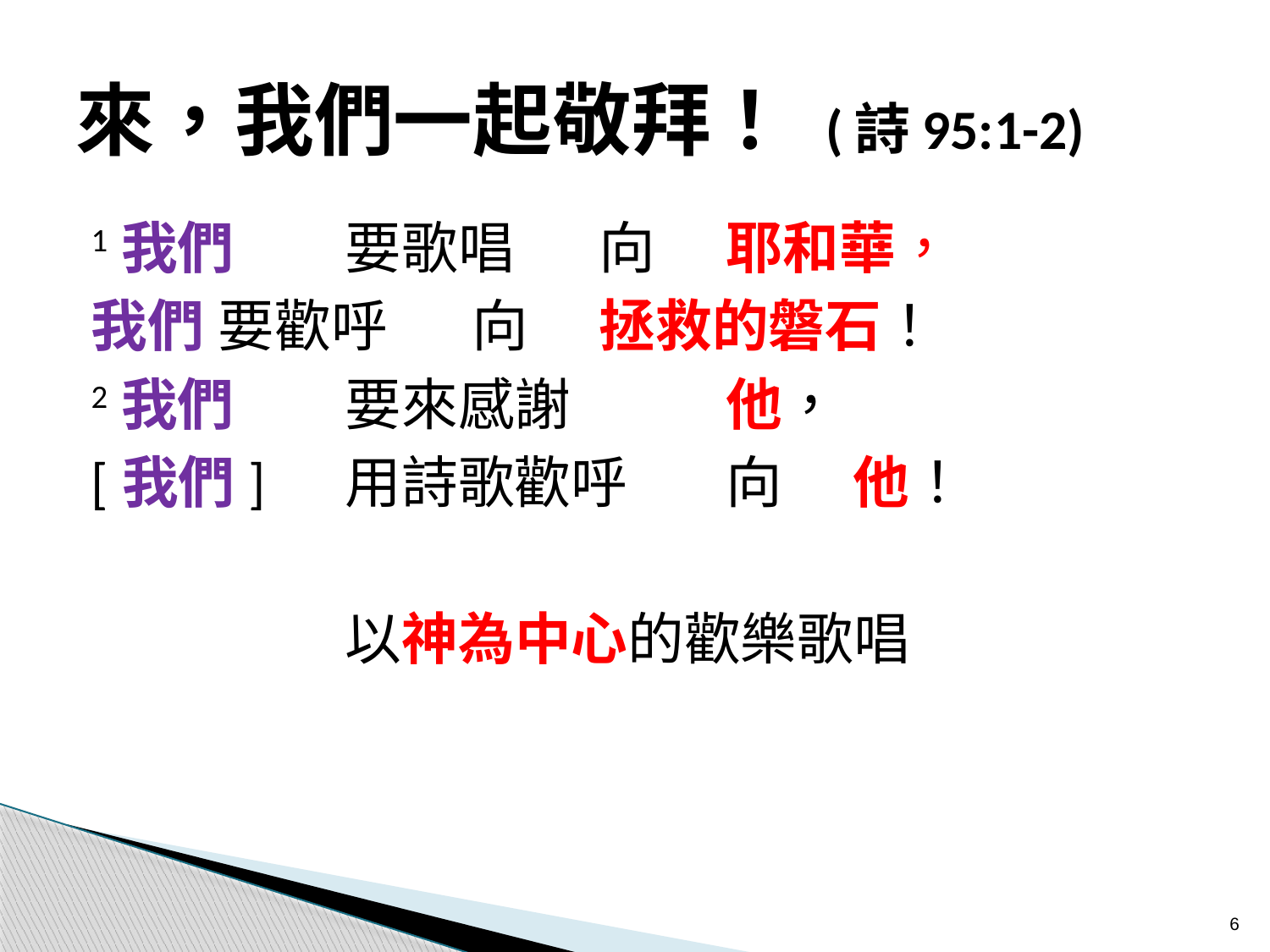

# 來，我們一起敬拜！ (詩95:1-2)
1我們	要歌唱	向	耶和華，
我們	要歡呼	向	拯救的磐石！
2我們	要來感謝		他，
[我們]	用詩歌歡呼	向	他！

		以神為中心的歡樂歌唱

6